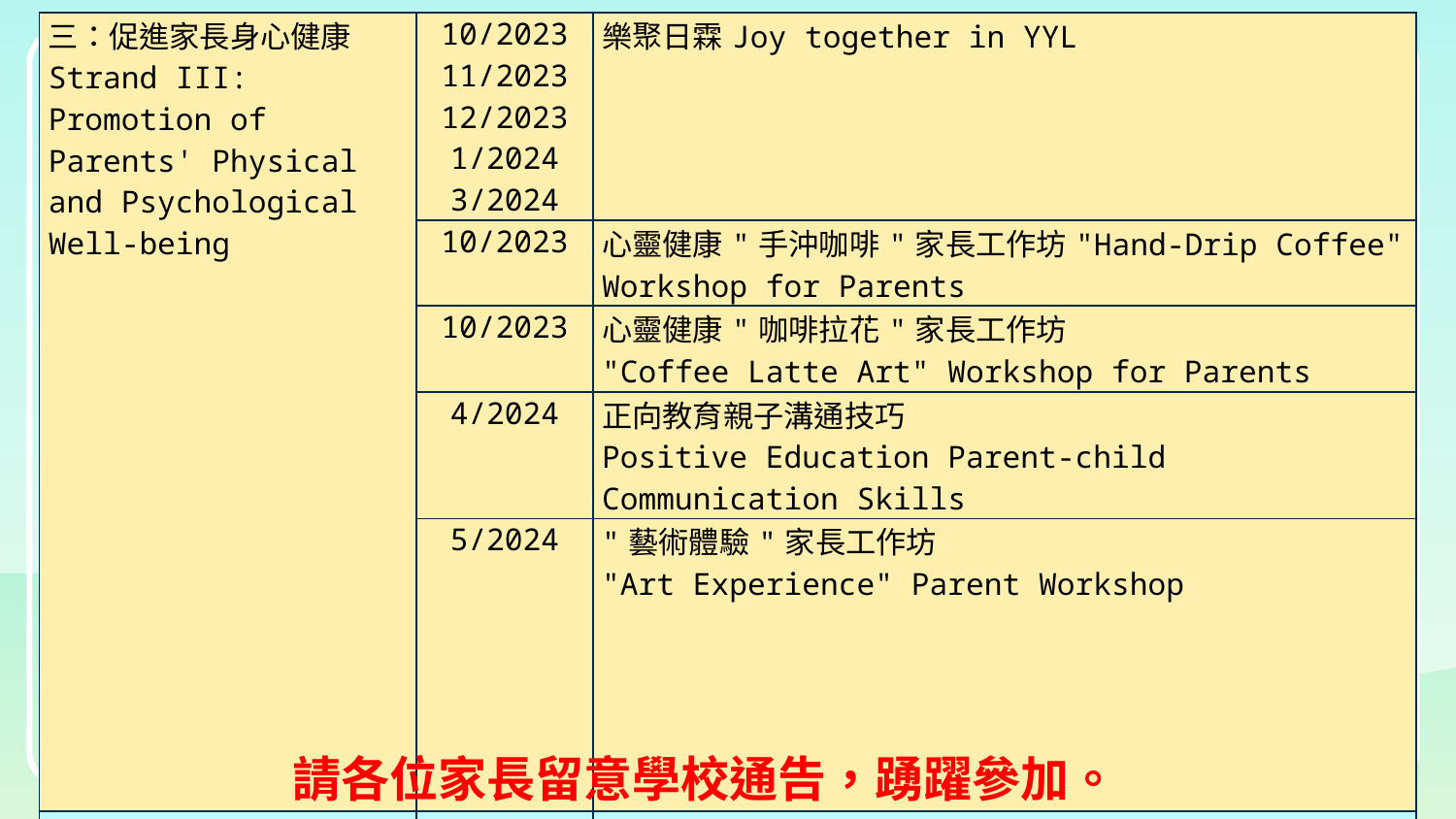

| 三：促進家長身心健康 Strand III: Promotion of Parents' Physical and Psychological Well-being | 10/2023 11/2023 12/2023 1/2024 3/2024 | 樂聚日霖Joy together in YYL |
| --- | --- | --- |
|  | 10/2023 | 心靈健康"手沖咖啡"家長工作坊"Hand-Drip Coffee" Workshop for Parents |
|  | 10/2023 | 心靈健康"咖啡拉花"家長工作坊 "Coffee Latte Art" Workshop for Parents |
|  | 4/2024 | 正向教育親子溝通技巧 Positive Education Parent-child Communication Skills |
|  | 5/2024 | "藝術體驗"家長工作坊 "Art Experience" Parent Workshop |
| 四：促進家校合作與溝通 Strand IV: Fostering Home-school Co-operation and Communication | 9/2023 | 「家長學堂」開學禮暨「我的神奇旅程」分享會 The Parents’ Academy Opening Ceremony and “ My Magical Journey ” Sharing Event |
|  | 11/2023 | 健康校園活動：親子攀石 Parent-child Sport climbing |
|  | 12/2023 | 開心「動」起來親子健體舞工作坊 Parent-child fitness dance workshop |
請各位家長留意學校通告，踴躍參加。